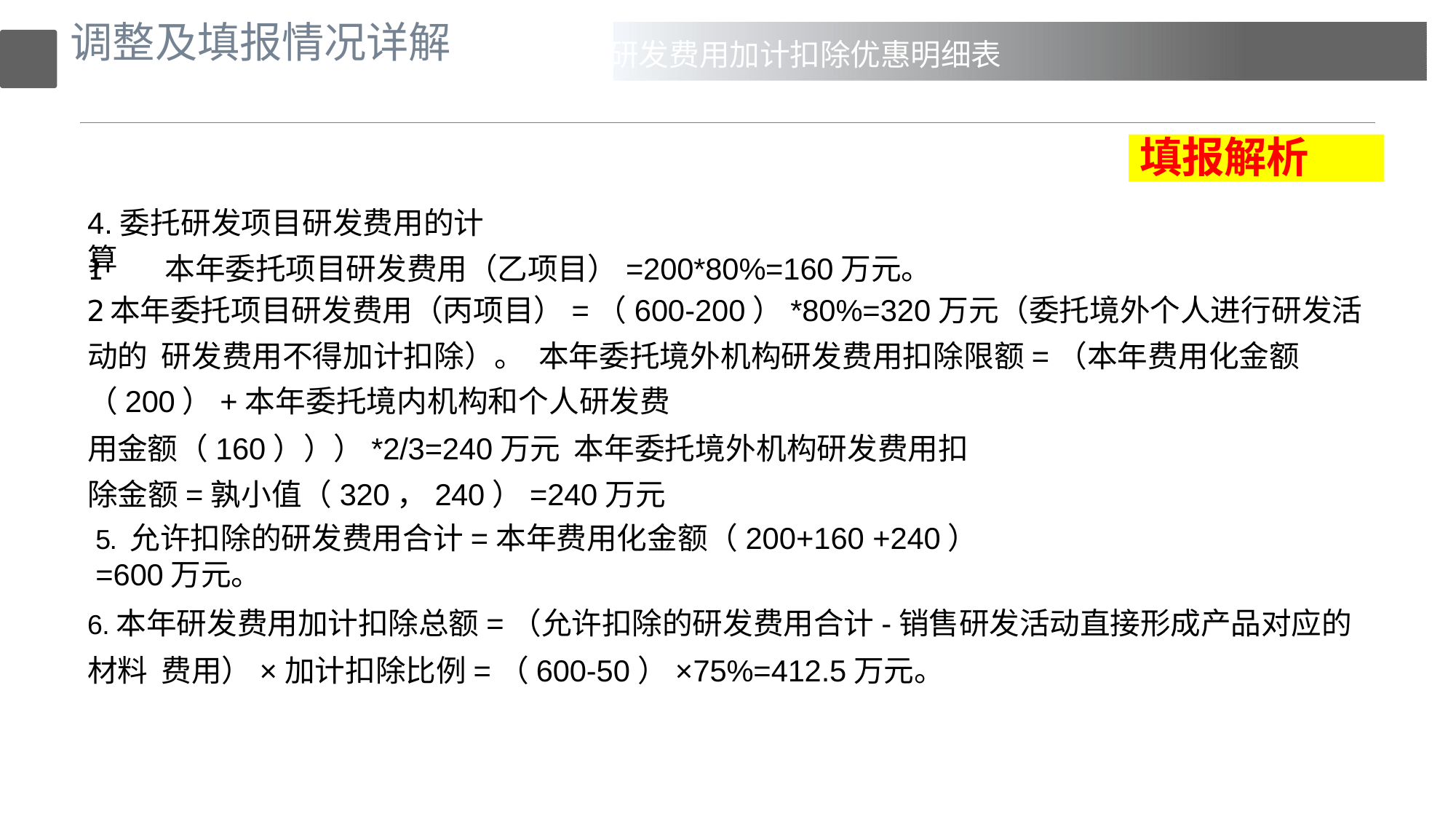

# 调整及填报情况详解

研发费用加计扣除优惠明细表A107012
填报解析
4.委托研发项目研发费用的计算
本年委托项目研发费用（乙项目）=200*80%=160万元。
1
2本年委托项目研发费用（丙项目）=（600-200）*80%=320万元（委托境外个人进行研发活动的  研发费用不得加计扣除）。  本年委托境外机构研发费用扣除限额=（本年费用化金额（200）+本年委托境内机构和个人研发费
用金额（160）））*2/3=240万元  本年委托境外机构研发费用扣除金额=孰小值（320，240）=240万元
5. 允许扣除的研发费用合计=本年费用化金额（200+160 +240）=600万元。
6.本年研发费用加计扣除总额=（允许扣除的研发费用合计-销售研发活动直接形成产品对应的材料  费用）×加计扣除比例=（600-50）×75%=412.5万元。